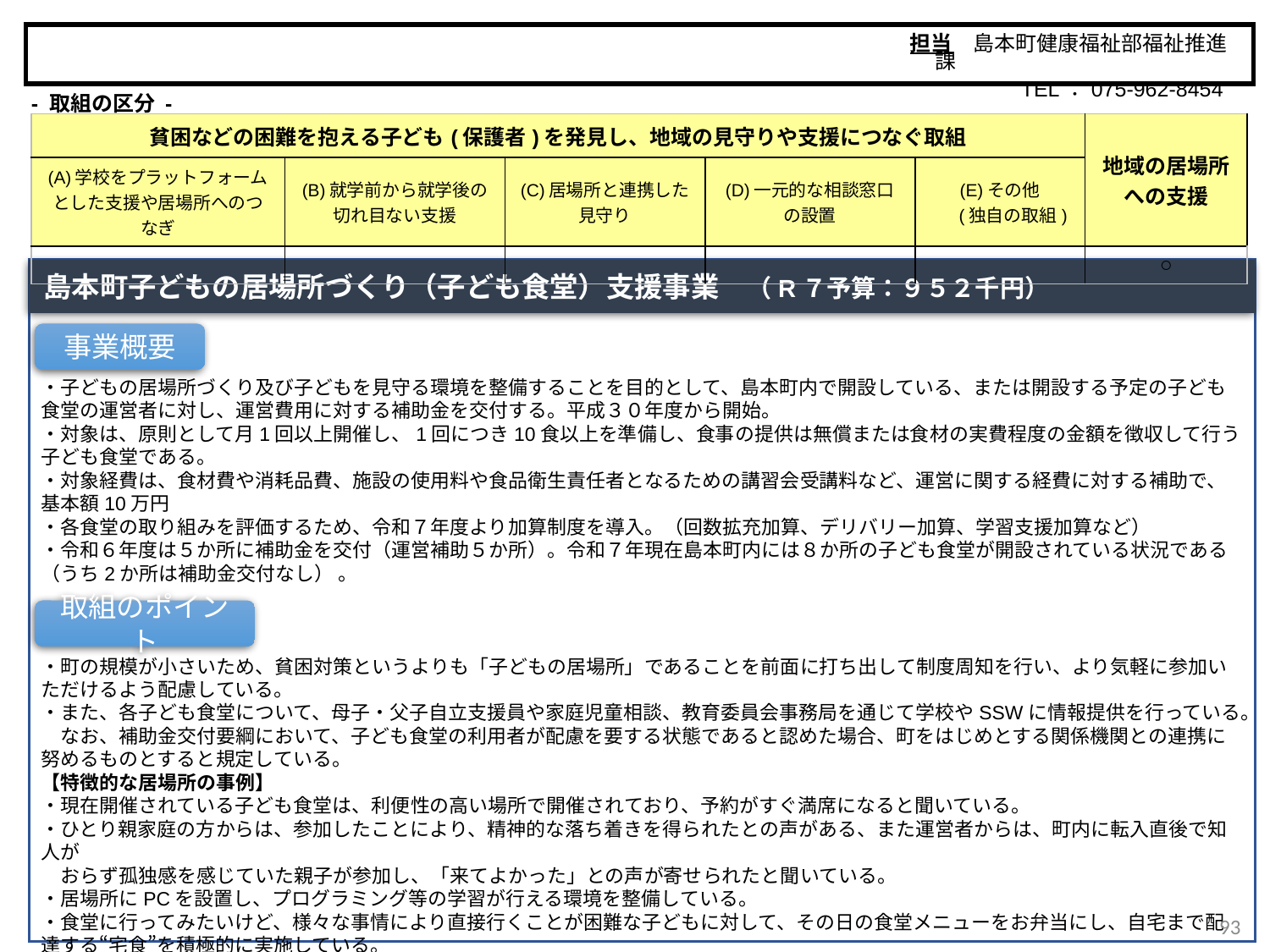

担当　島本町健康福祉部福祉推進課
　　　　　TEL：075-962-8454

島本町
- 取組の区分 -
| 貧困などの困難を抱える子ども(保護者)を発見し、地域の見守りや支援につなぐ取組 |  |  |  |  | 地域の居場所 への支援 |
| --- | --- | --- | --- | --- | --- |
| (A)学校をプラットフォームとした支援や居場所へのつなぎ | (B)就学前から就学後の 切れ目ない支援 | (C)居場所と連携した 見守り | (D)一元的な相談窓口 の設置 | (E)その他 　 (独自の取組) |  |
|  |  |  |  |  | ○ |

・子どもの居場所づくり及び子どもを見守る環境を整備することを目的として、島本町内で開設している、または開設する予定の子ども食堂の運営者に対し、運営費用に対する補助金を交付する。平成３０年度から開始。
・対象は、原則として月1回以上開催し、1回につき10食以上を準備し、食事の提供は無償または食材の実費程度の金額を徴収して行う子ども食堂である。
・対象経費は、食材費や消耗品費、施設の使用料や食品衛生責任者となるための講習会受講料など、運営に関する経費に対する補助で、基本額10万円
・各食堂の取り組みを評価するため、令和７年度より加算制度を導入。（回数拡充加算、デリバリー加算、学習支援加算など）
・令和６年度は５か所に補助金を交付（運営補助５か所）。令和７年現在島本町内には８か所の子ども食堂が開設されている状況である（うち2か所は補助金交付なし） 。

・町の規模が小さいため、貧困対策というよりも「子どもの居場所」であることを前面に打ち出して制度周知を行い、より気軽に参加いただけるよう配慮している。
・また、各子ども食堂について、母子・父子自立支援員や家庭児童相談、教育委員会事務局を通じて学校やSSWに情報提供を行っている。
　なお、補助金交付要綱において、子ども食堂の利用者が配慮を要する状態であると認めた場合、町をはじめとする関係機関との連携に努めるものとすると規定している。
【特徴的な居場所の事例】
・現在開催されている子ども食堂は、利便性の高い場所で開催されており、予約がすぐ満席になると聞いている。
・ひとり親家庭の方からは、参加したことにより、精神的な落ち着きを得られたとの声がある、また運営者からは、町内に転入直後で知人が
　おらず孤独感を感じていた親子が参加し、「来てよかった」との声が寄せられたと聞いている。
・居場所にPCを設置し、プログラミング等の学習が行える環境を整備している。
・食堂に行ってみたいけど、様々な事情により直接行くことが困難な子どもに対して、その日の食堂メニューをお弁当にし、自宅まで配達する“宅食”を積極的に実施している。

島本町子どもの居場所づくり（子ども食堂）支援事業　（R７予算：９５２千円）
事業概要
取組のポイント
93